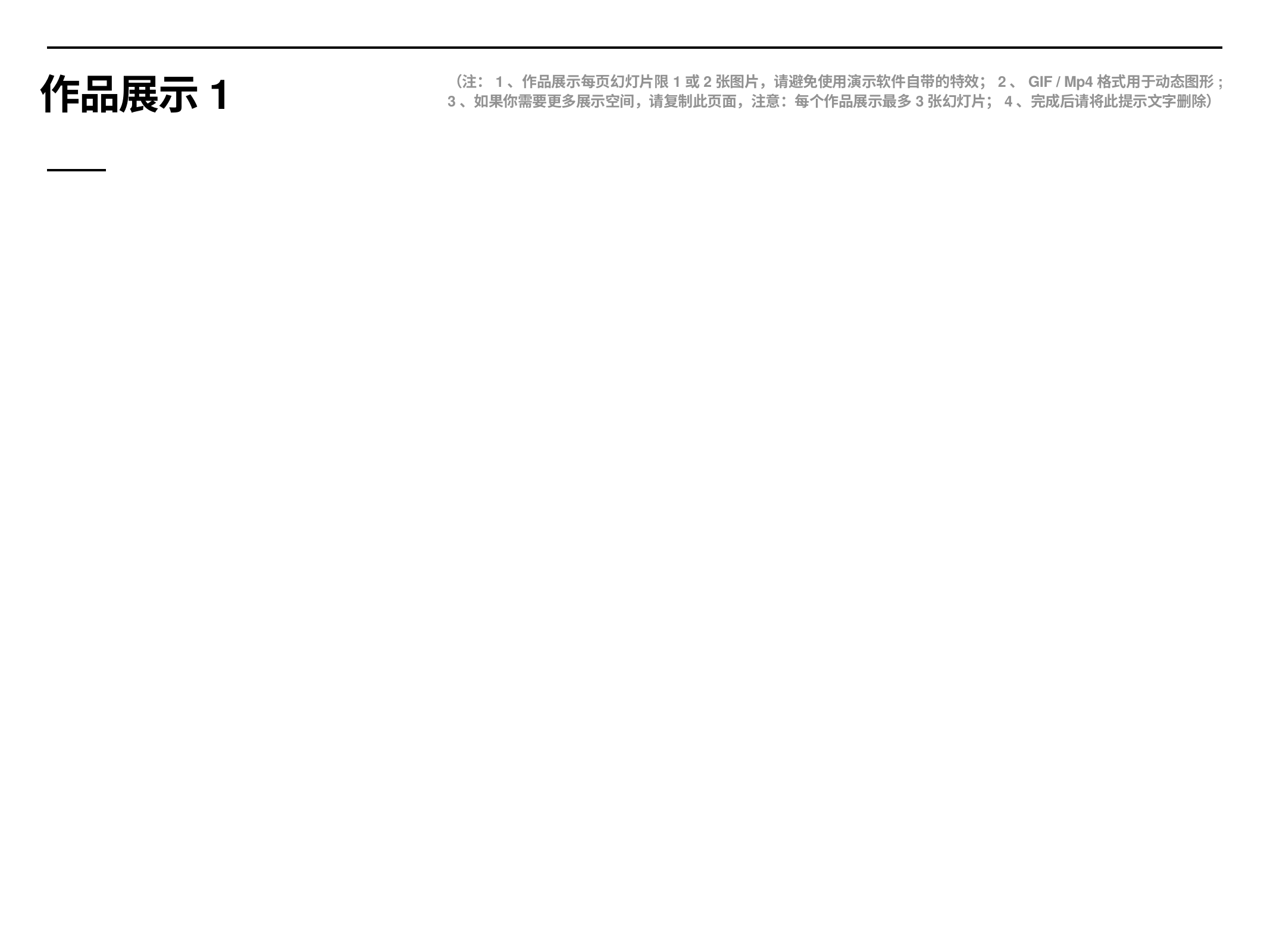

作品展示1
（注：1、作品展示每页幻灯片限1或2张图片，请避免使用演示软件自带的特效；2、GIF / Mp4格式用于动态图形; 3、如果你需要更多展示空间，请复制此页面，注意：每个作品展示最多3张幻灯片；4、完成后请将此提示文字删除）